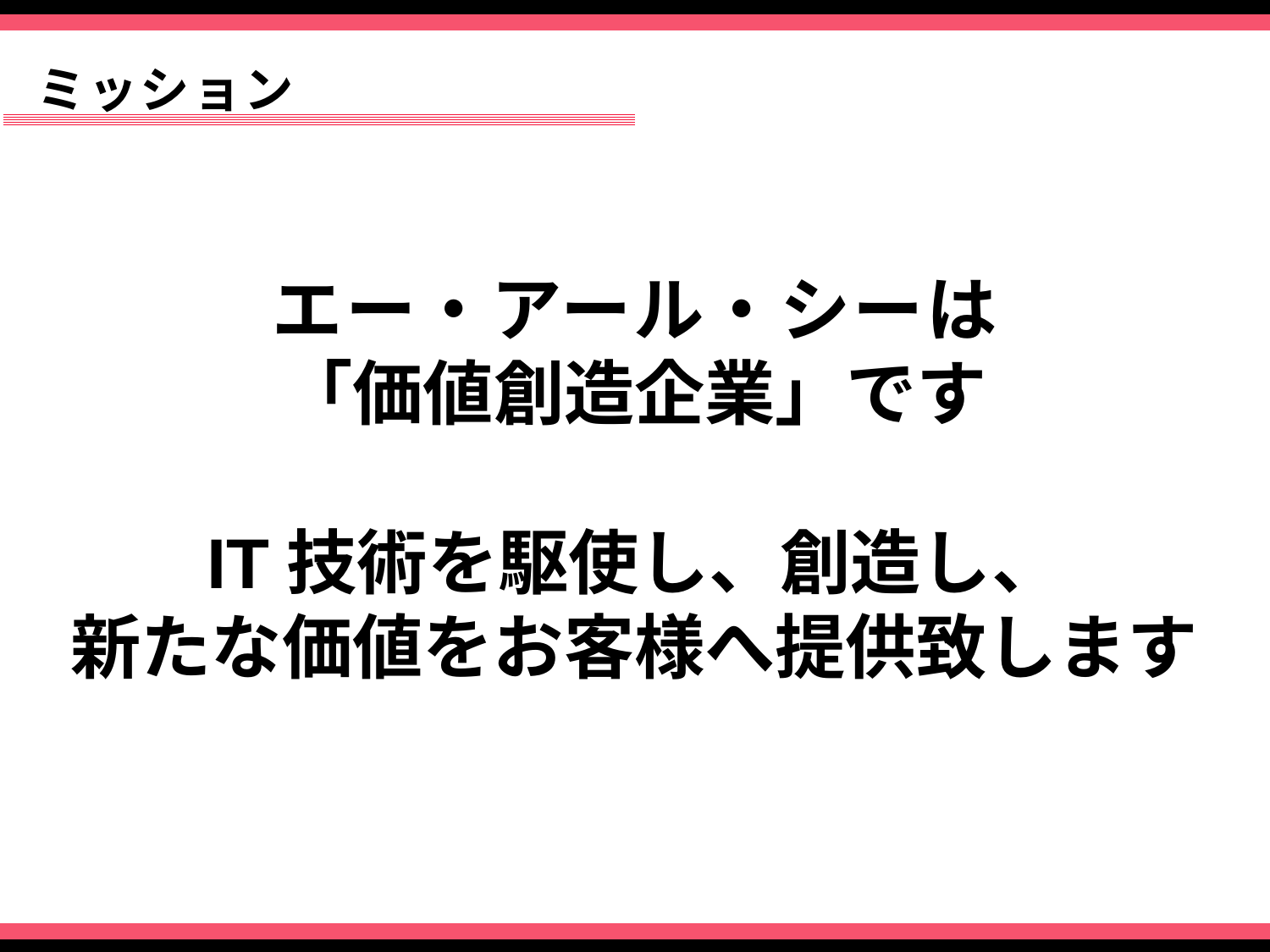

ミッション
エー・アール・シーは
「価値創造企業」です
IT技術を駆使し、創造し、
新たな価値をお客様へ提供致します